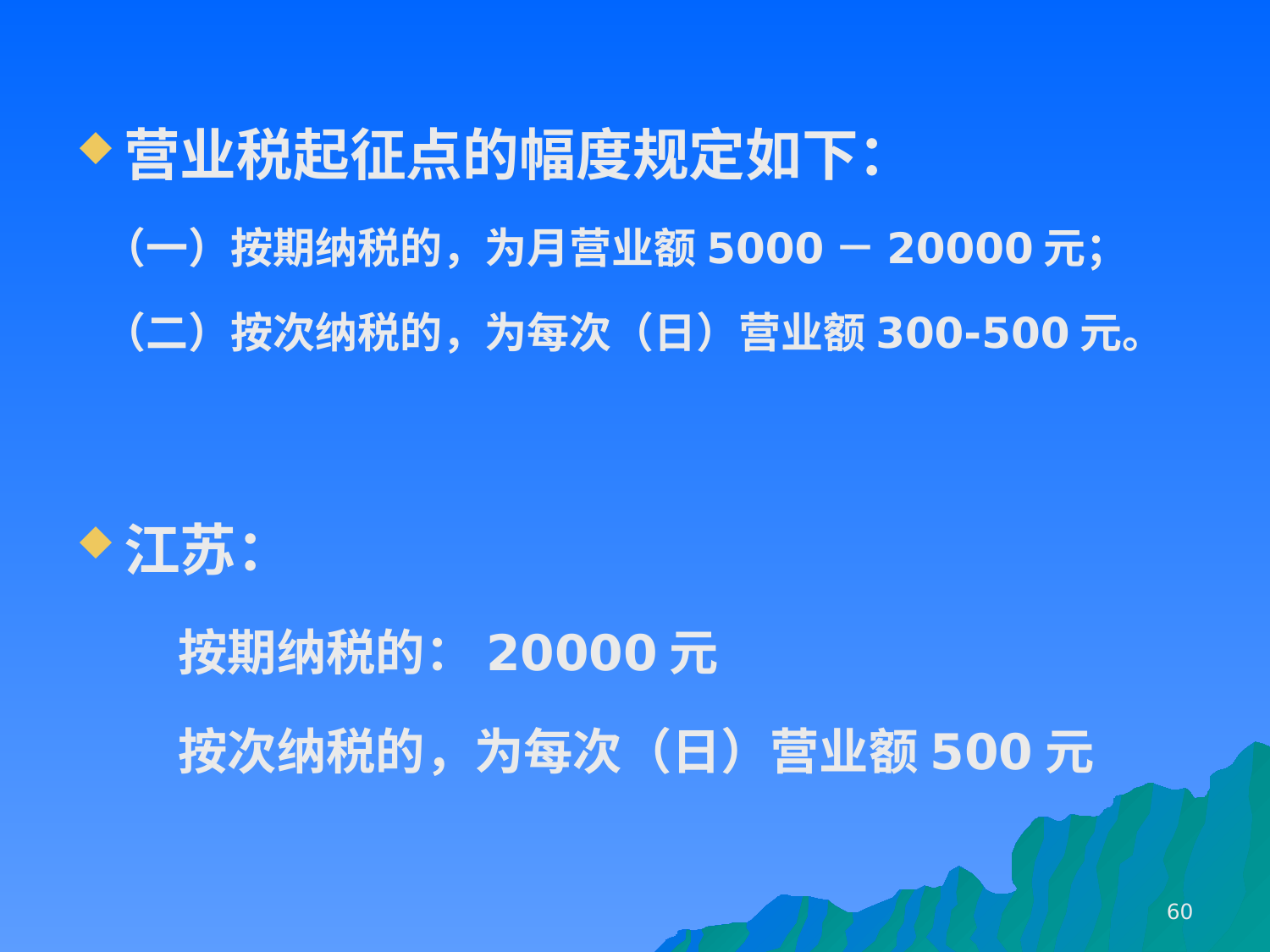

营业税起征点的幅度规定如下：
（一）按期纳税的，为月营业额5000－20000元；
（二）按次纳税的，为每次（日）营业额300-500元。

江苏：
按期纳税的：20000元
按次纳税的，为每次（日）营业额500元

60